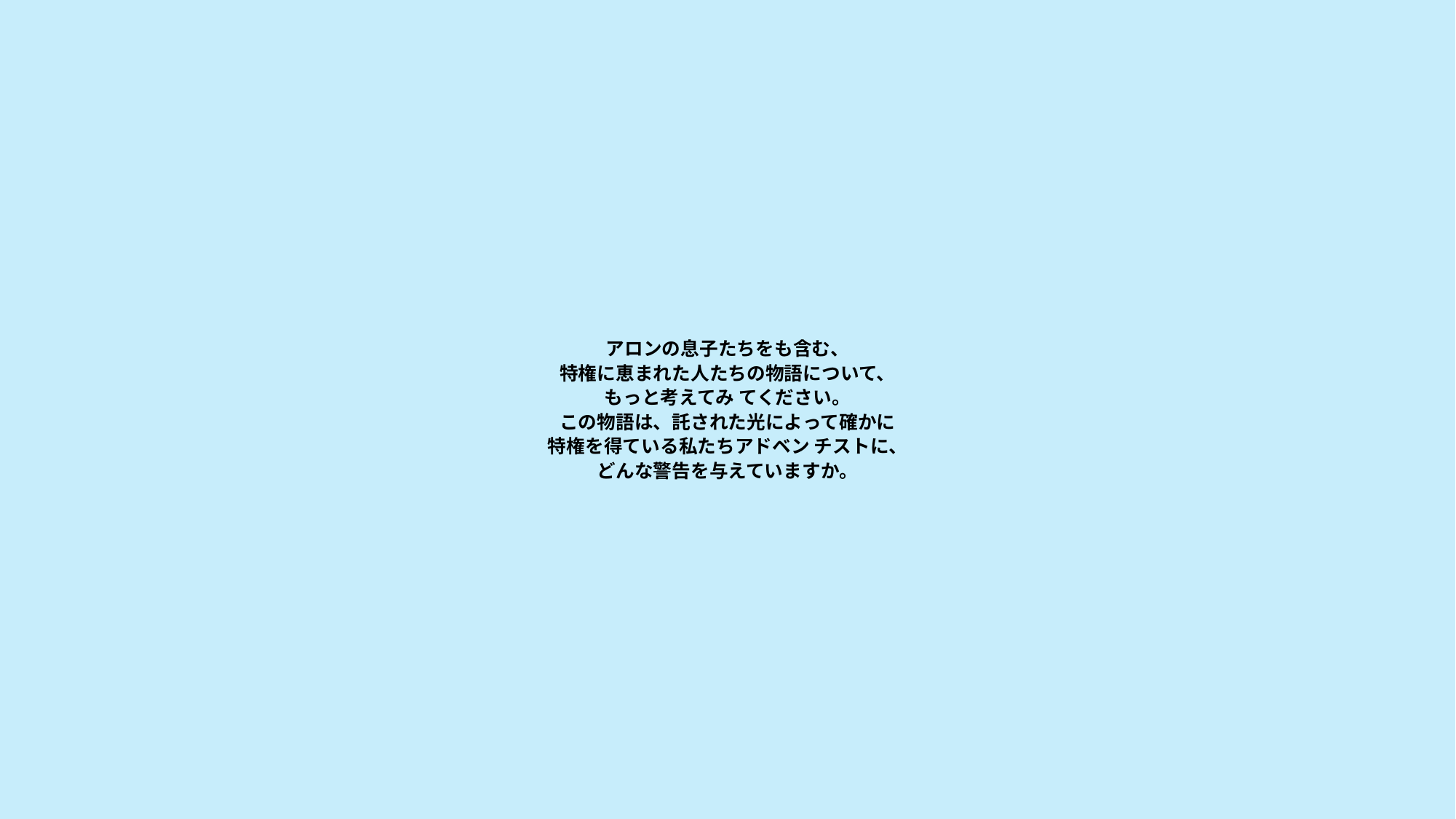

# アロンの息子たちをも含む、 特権に恵まれた人たちの物語について、 もっと考えてみ てください。 この物語は、託された光によって確かに 特権を得ている私たちアドベン チストに、 どんな警告を与えていますか。